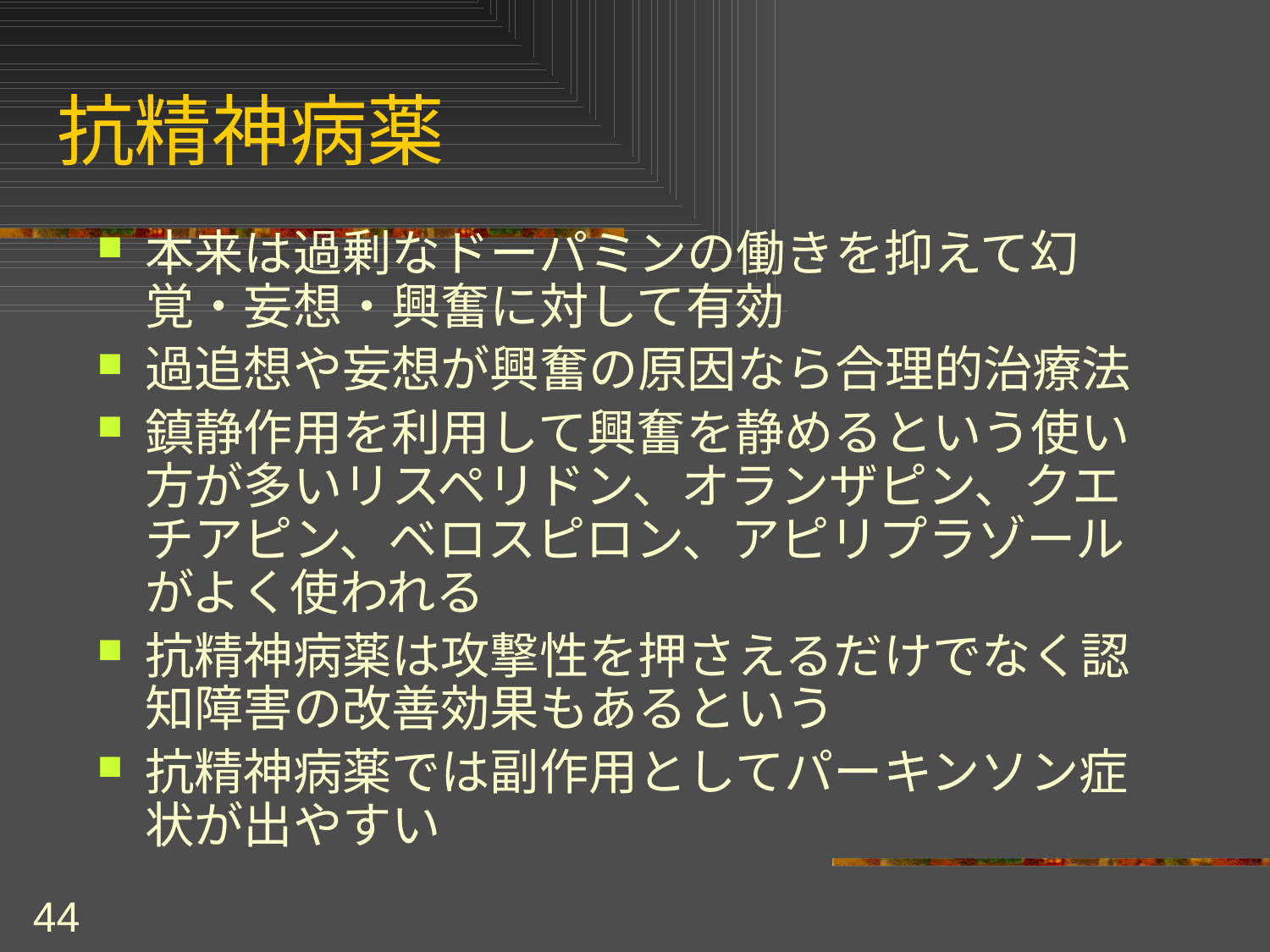

# 抗精神病薬
本来は過剰なドーパミンの働きを抑えて幻覚・妄想・興奮に対して有効
過追想や妄想が興奮の原因なら合理的治療法
鎮静作用を利用して興奮を静めるという使い方が多いリスペリドン、オランザピン、クエチアピン、ベロスピロン、アピリプラゾールがよく使われる
抗精神病薬は攻撃性を押さえるだけでなく認知障害の改善効果もあるという
抗精神病薬では副作用としてパーキンソン症状が出やすい
44